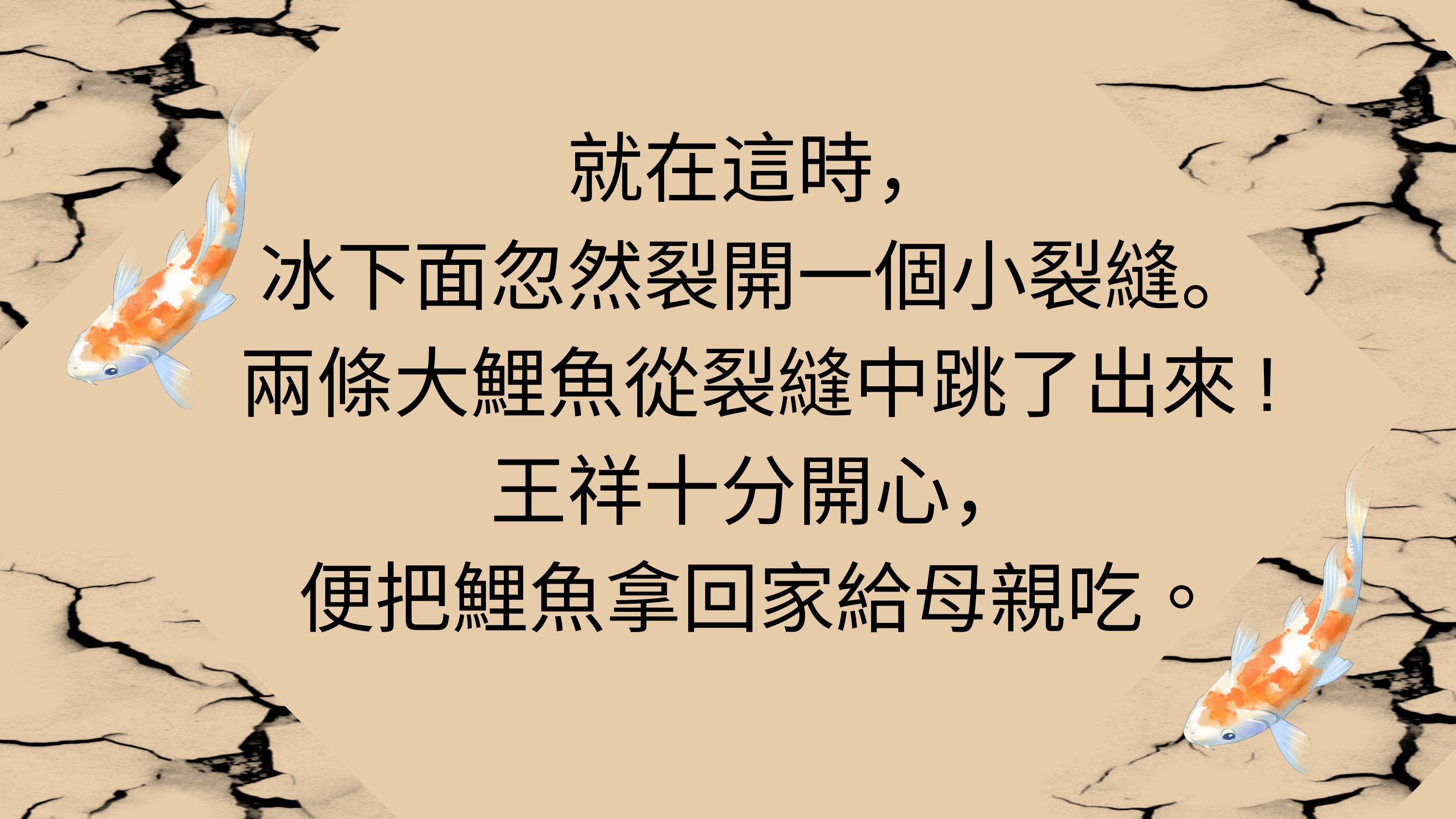

就在這時，
冰下面忽然裂開一個小裂縫。
兩條大鯉魚從裂縫中跳了出來!
王祥十分開心，
便把鯉魚拿回家給母親吃。